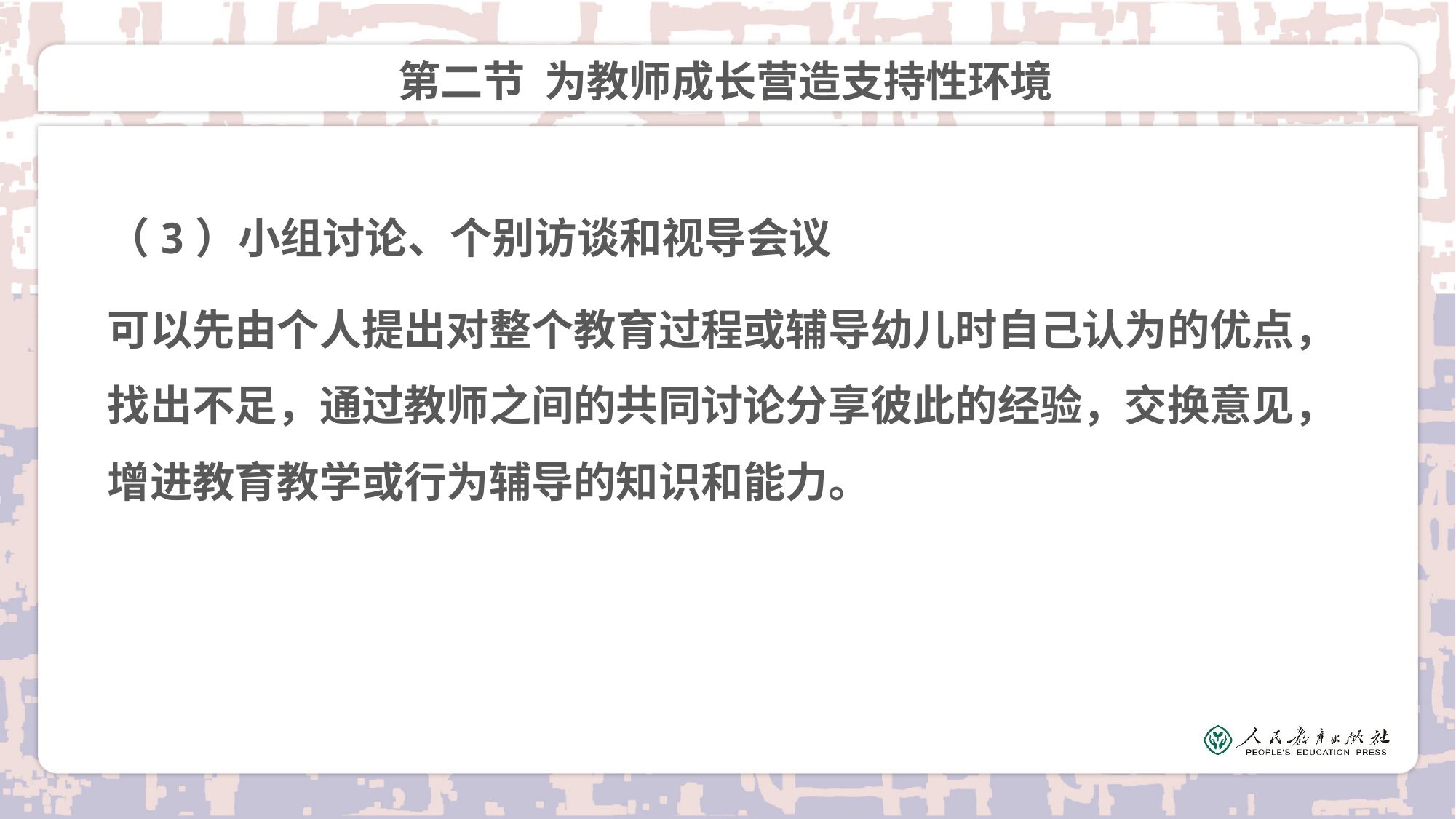

# 第二节  为教师成长营造支持性环境
（3）小组讨论、个别访谈和视导会议
可以先由个人提出对整个教育过程或辅导幼儿时自己认为的优点，找出不足，通过教师之间的共同讨论分享彼此的经验，交换意见，增进教育教学或行为辅导的知识和能力。